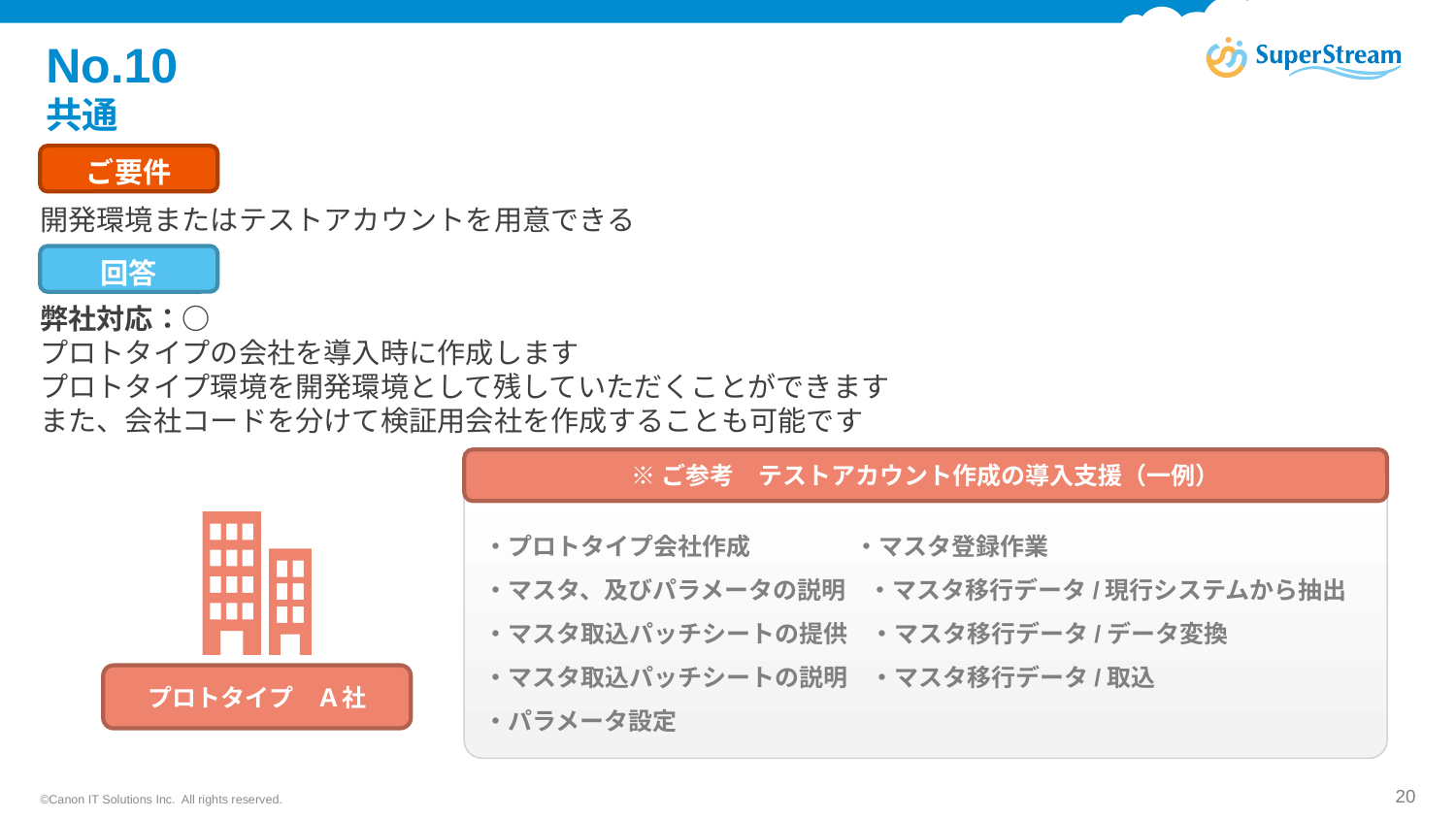

# No.10 共通
ご要件
開発環境またはテストアカウントを用意できる
回答
弊社対応：○
プロトタイプの会社を導入時に作成します
プロトタイプ環境を開発環境として残していただくことができます
また、会社コードを分けて検証用会社を作成することも可能です
※ご参考　テストアカウント作成の導入支援（一例）

・プロトタイプ会社作成　　          ・マスタ登録作業
・マスタ、及びパラメータの説明    ・マスタ移行データ/現行システムから抽出
・マスタ取込パッチシートの提供    ・マスタ移行データ/データ変換
・マスタ取込パッチシートの説明    ・マスタ移行データ/取込
・パラメータ設定

プロトタイプ　Ａ社
©Canon IT Solutions Inc.  All rights reserved.
20